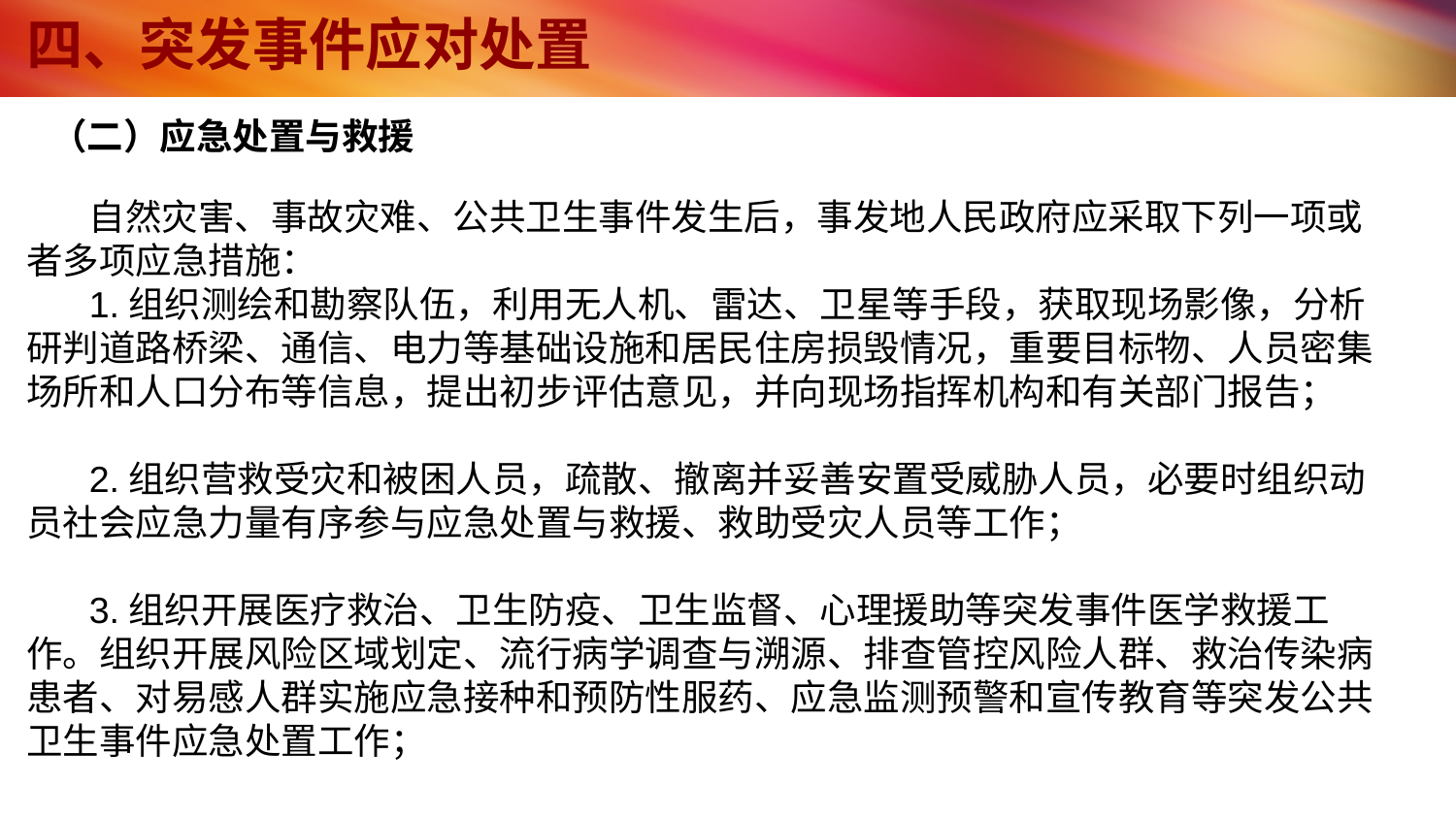

# 四、突发事件应对处置
（二）应急处置与救援
自然灾害、事故灾难、公共卫生事件发生后，事发地人民政府应采取下列一项或者多项应急措施：
1.组织测绘和勘察队伍，利用无人机、雷达、卫星等手段，获取现场影像，分析研判道路桥梁、通信、电力等基础设施和居民住房损毁情况，重要目标物、人员密集场所和人口分布等信息，提出初步评估意见，并向现场指挥机构和有关部门报告；

2.组织营救受灾和被困人员，疏散、撤离并妥善安置受威胁人员，必要时组织动员社会应急力量有序参与应急处置与救援、救助受灾人员等工作；

3.组织开展医疗救治、卫生防疫、卫生监督、心理援助等突发事件医学救援工作。组织开展风险区域划定、流行病学调查与溯源、排查管控风险人群、救治传染病患者、对易感人群实施应急接种和预防性服药、应急监测预警和宣传教育等突发公共卫生事件应急处置工作；